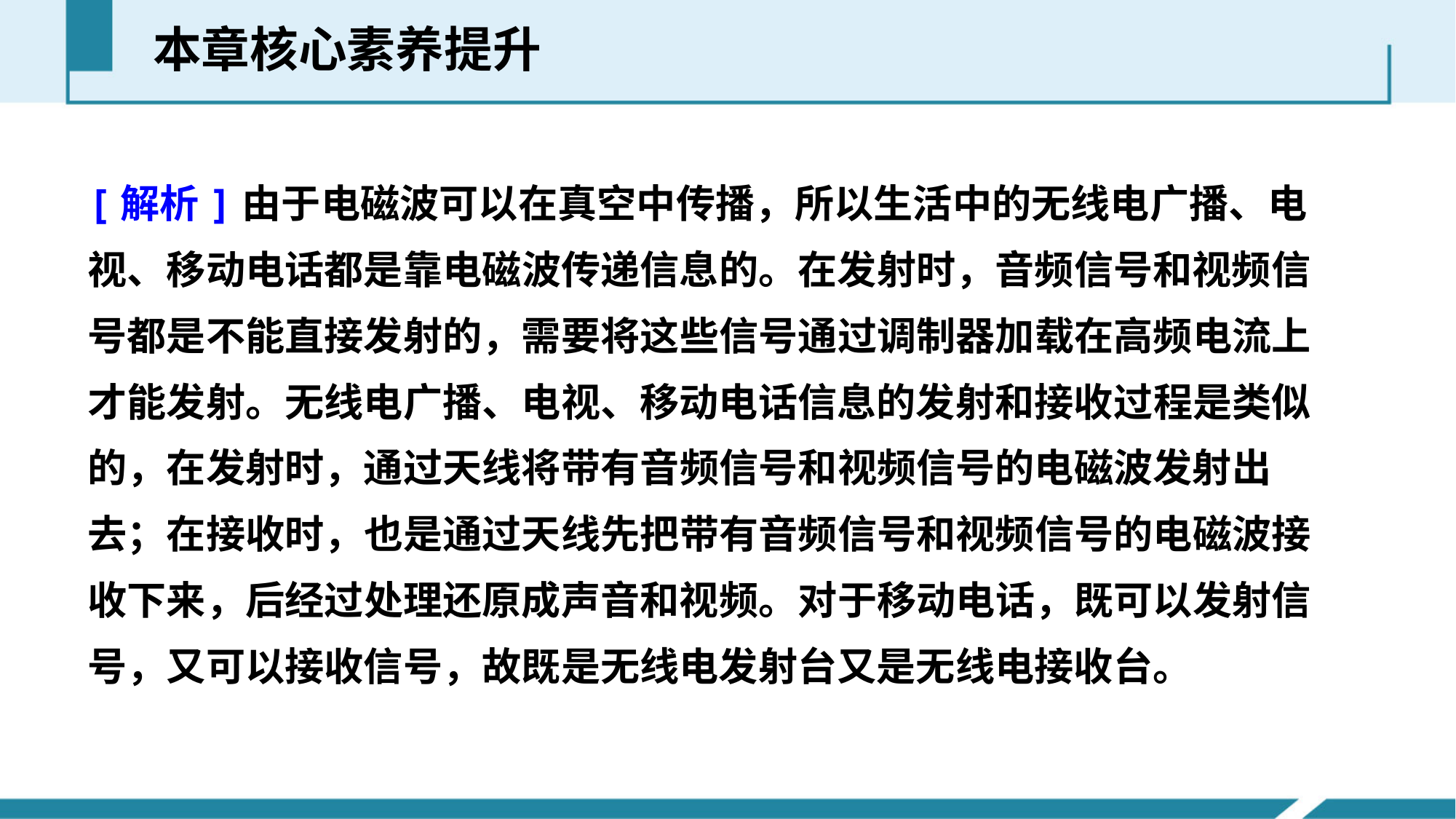

本章核心素养提升
[解析]由于电磁波可以在真空中传播，所以生活中的无线电广播、电视、移动电话都是靠电磁波传递信息的。在发射时，音频信号和视频信号都是不能直接发射的，需要将这些信号通过调制器加载在高频电流上才能发射。无线电广播、电视、移动电话信息的发射和接收过程是类似的，在发射时，通过天线将带有音频信号和视频信号的电磁波发射出去；在接收时，也是通过天线先把带有音频信号和视频信号的电磁波接收下来，后经过处理还原成声音和视频。对于移动电话，既可以发射信号，又可以接收信号，故既是无线电发射台又是无线电接收台。